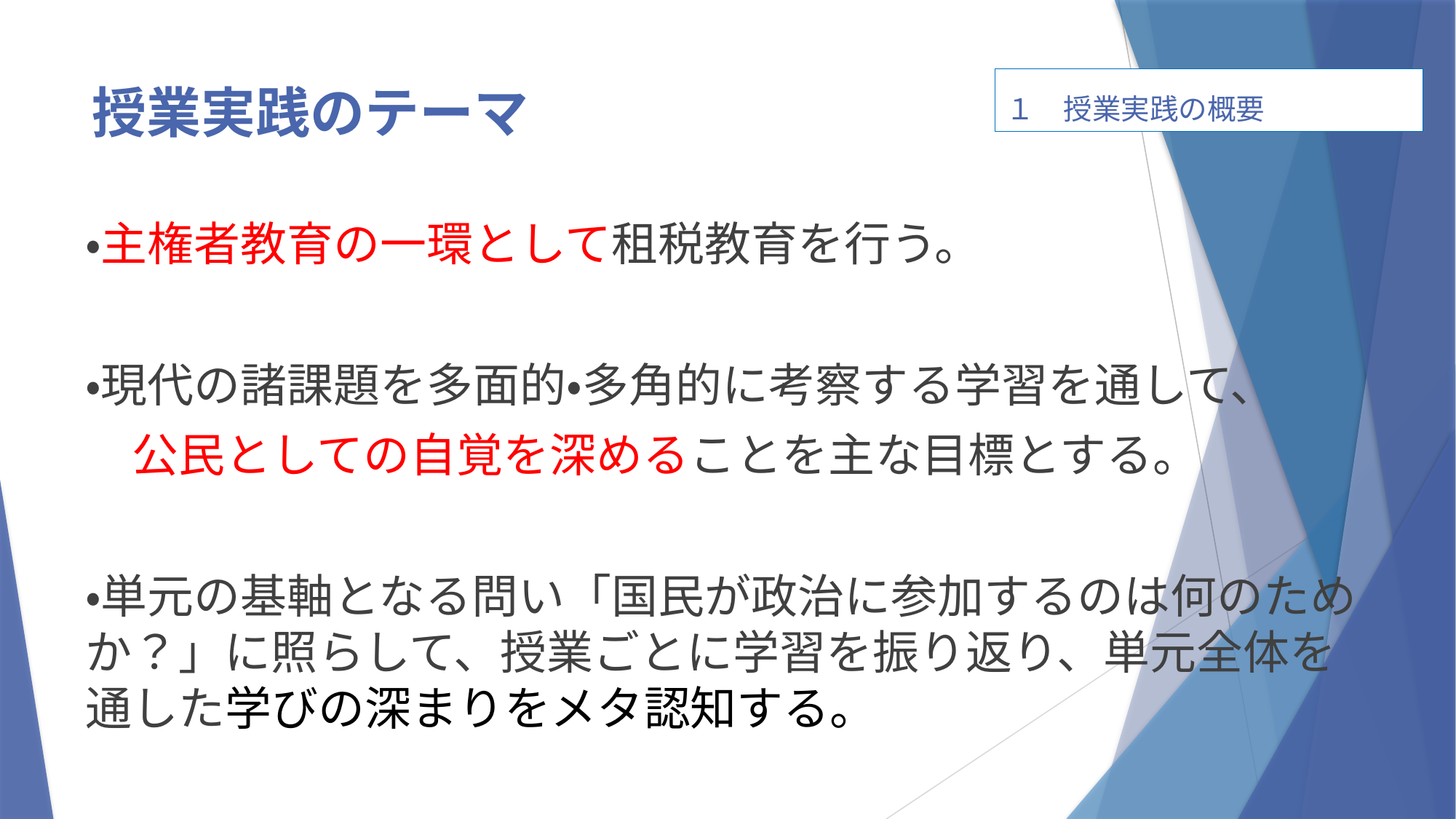

１　授業実践の概要
# 授業実践のテーマ
・主権者教育の一環として租税教育を行う。

・現代の諸課題を多面的・多角的に考察する学習を通して、
　公民としての自覚を深めることを主な目標とする。

・単元の基軸となる問い「国民が政治に参加するのは何のためか？」に照らして、授業ごとに学習を振り返り、単元全体を通した学びの深まりをメタ認知する。